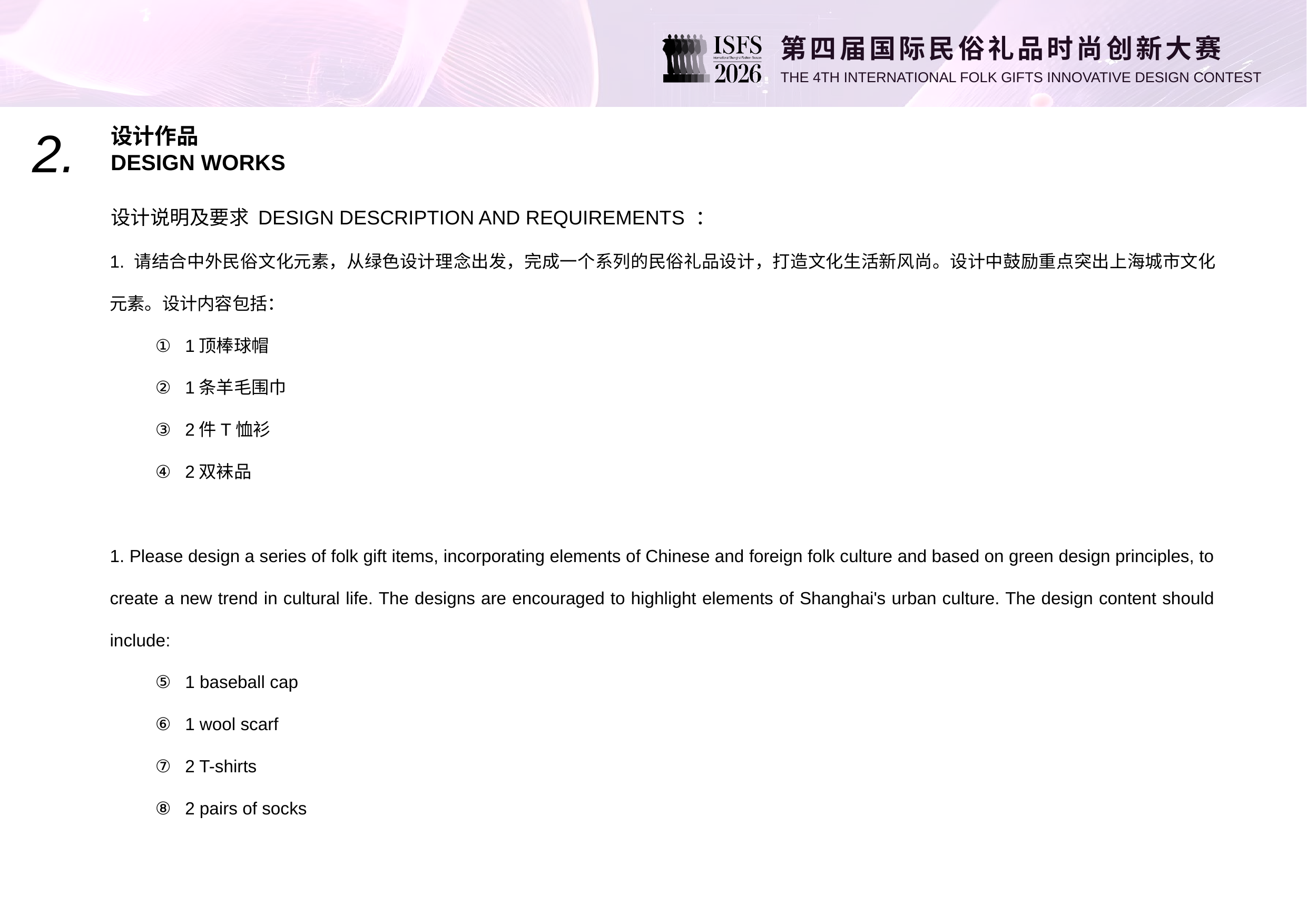

2.
设计作品
DESIGN WORKS
设计说明及要求 DESIGN DESCRIPTION AND REQUIREMENTS ：
1. 请结合中外民俗文化元素，从绿色设计理念出发，完成一个系列的民俗礼品设计，打造文化生活新风尚。设计中鼓励重点突出上海城市文化元素。设计内容包括：
1顶棒球帽
1条羊毛围巾
2件T恤衫
2双袜品

1. Please design a series of folk gift items, incorporating elements of Chinese and foreign folk culture and based on green design principles, to create a new trend in cultural life. The designs are encouraged to highlight elements of Shanghai's urban culture. The design content should include:
1 baseball cap
1 wool scarf
2 T-shirts
2 pairs of socks